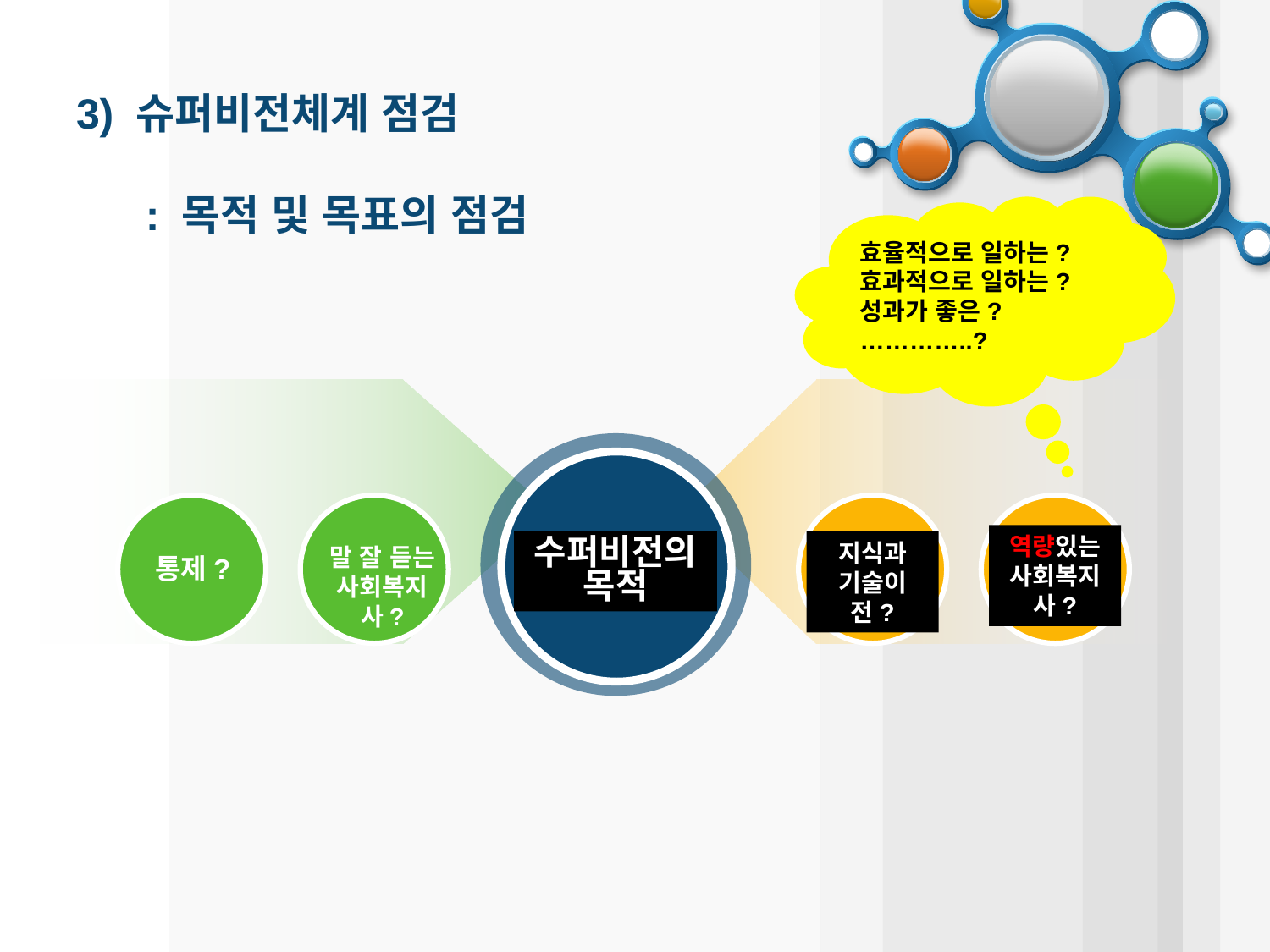

# 3) 슈퍼비전체계 점검 : 목적 및 목표의 점검
효율적으로 일하는?
효과적으로 일하는?
성과가 좋은?
…………..?

역량있는 사회복지사?
지식과 기술이전?
수퍼비전의 목적
말 잘 듣는 사회복지사?
통제?